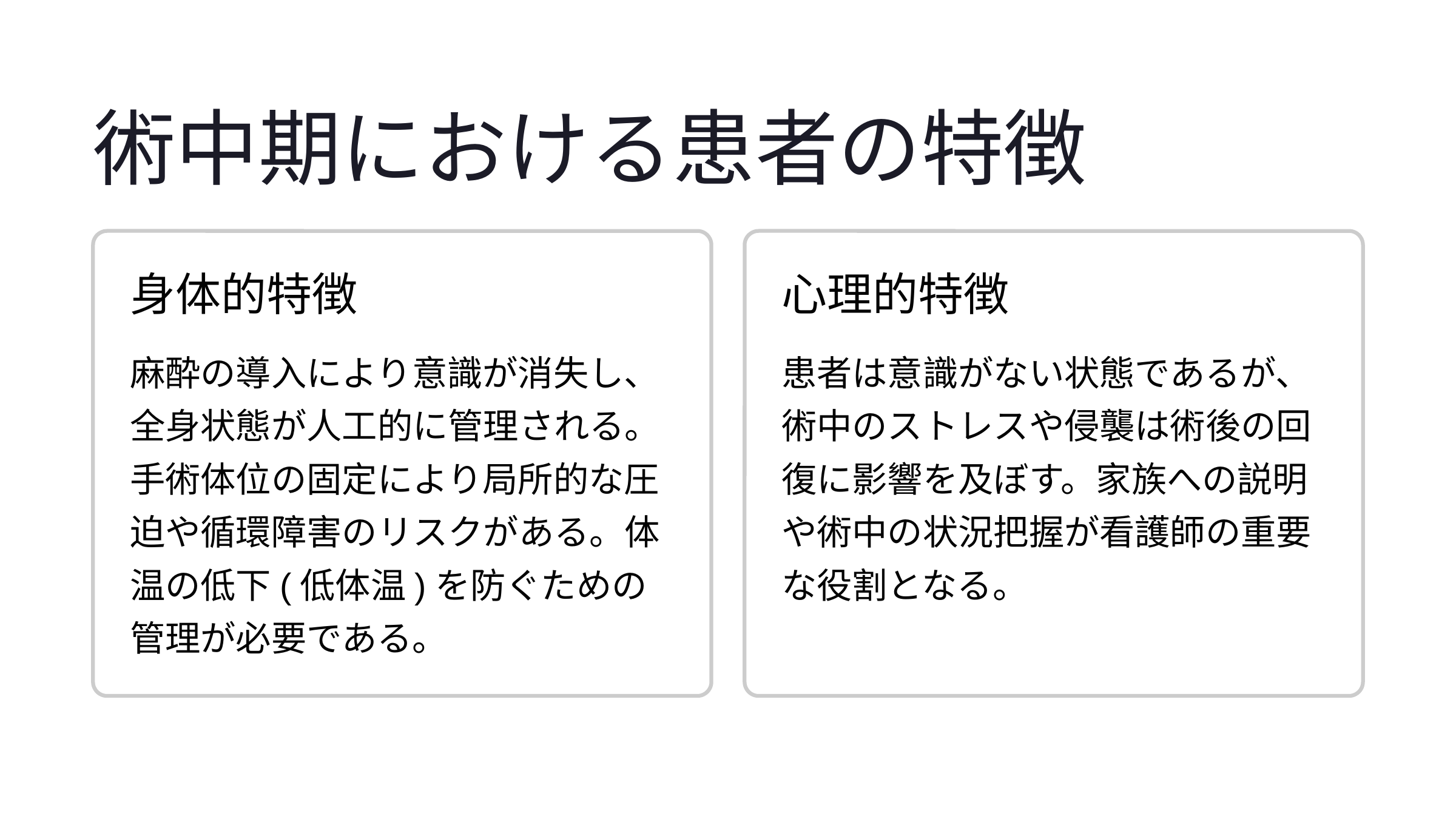

術中期における患者の特徴

身体的特徴
心理的特徴
麻酔の導入により意識が消失し、全身状態が人工的に管理される。手術体位の固定により局所的な圧迫や循環障害のリスクがある。体温の低下(低体温)を防ぐための管理が必要である。
患者は意識がない状態であるが、術中のストレスや侵襲は術後の回復に影響を及ぼす。家族への説明や術中の状況把握が看護師の重要な役割となる。